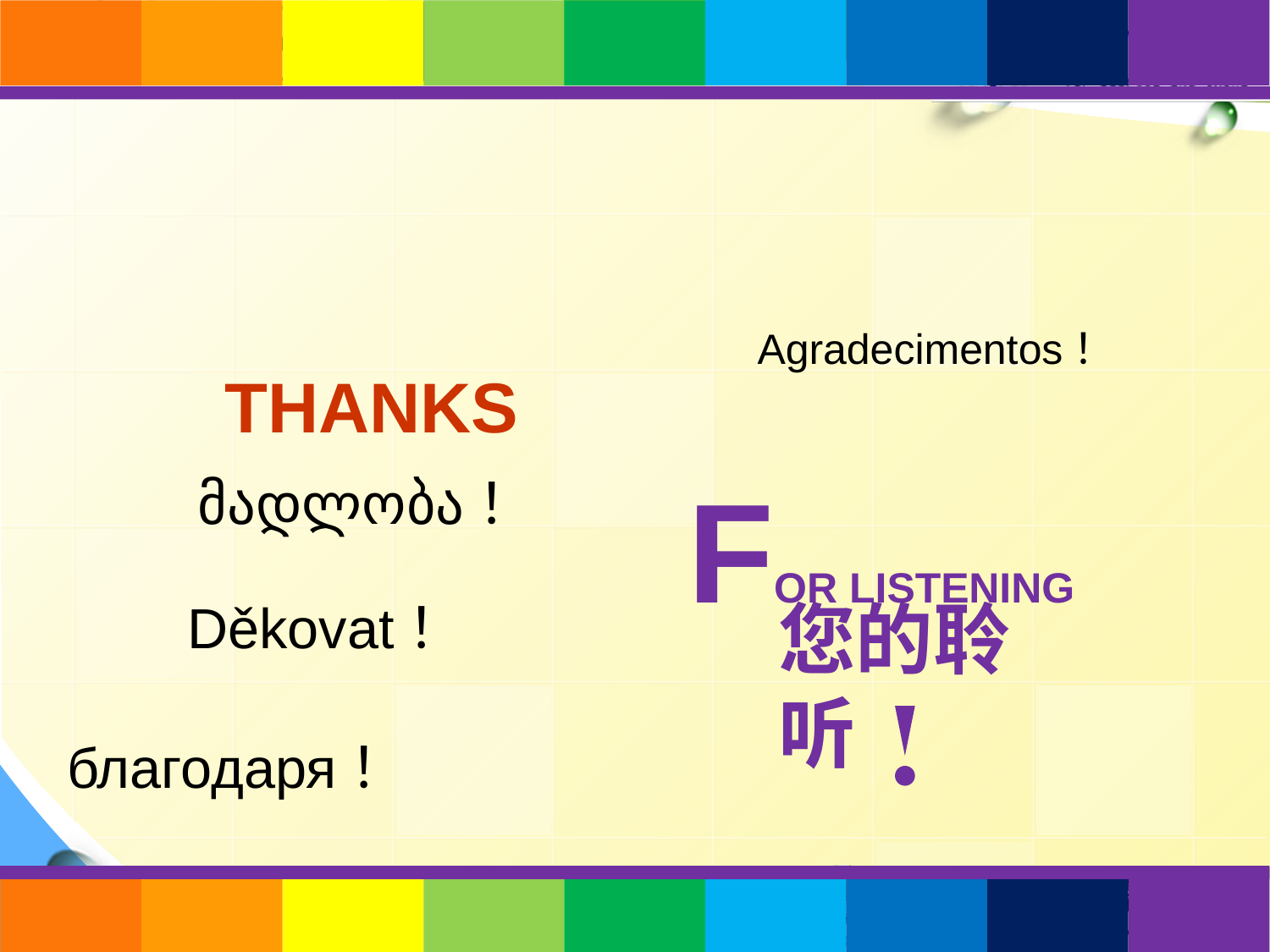

Agradecimentos！
THANKS
მადლობა！
FOR LISTENING
您的聆听
Děkovat！

благодаря！

30